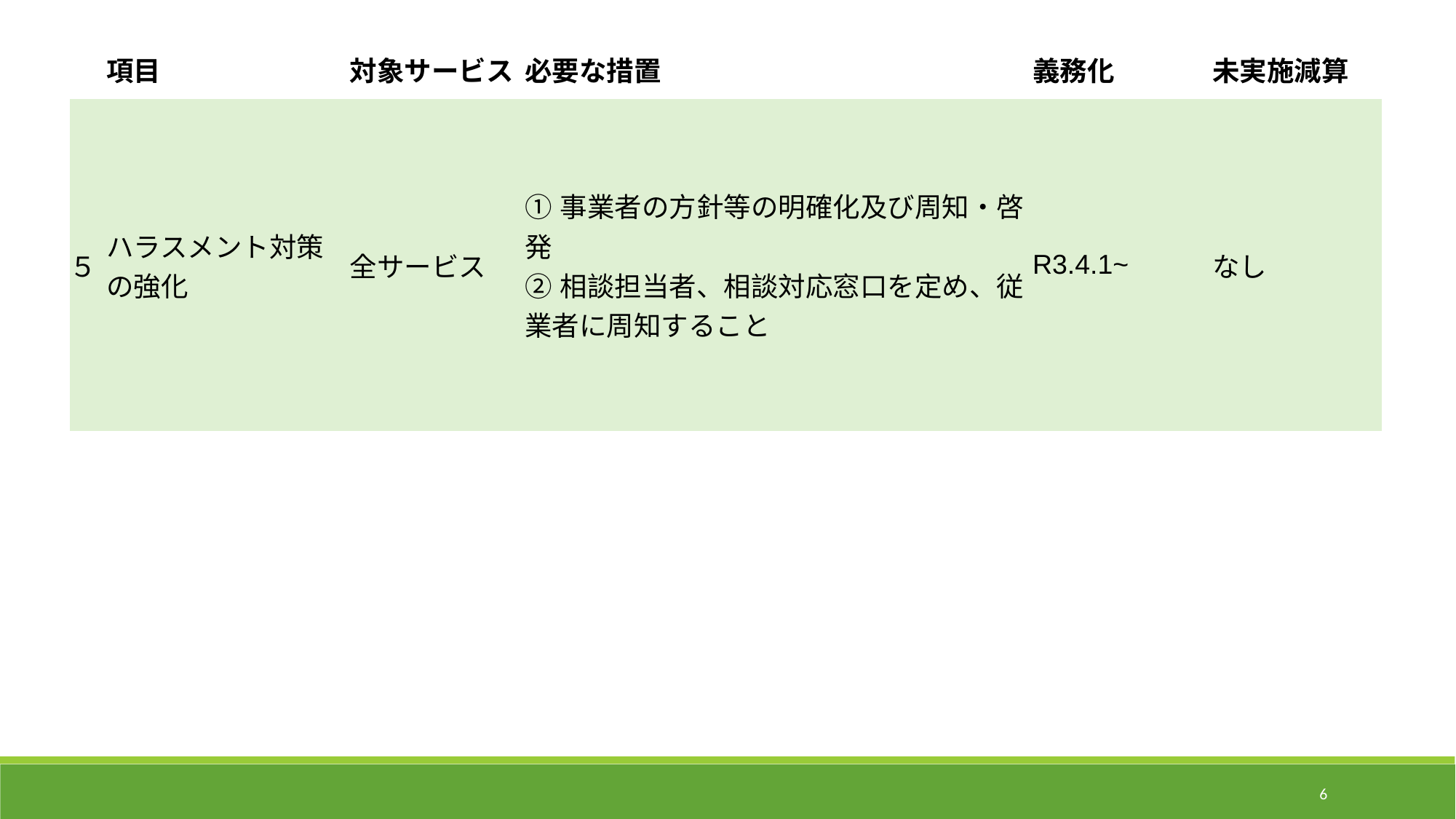

|  | 項目 | 対象サービス | 必要な措置 | 義務化 | 未実施減算 |
| --- | --- | --- | --- | --- | --- |
| ５ | ハラスメント対策の強化 | 全サービス | ①事業者の方針等の明確化及び周知・啓発 ②相談担当者、相談対応窓口を定め、従業者に周知すること | R3.4.1~ | なし |
6